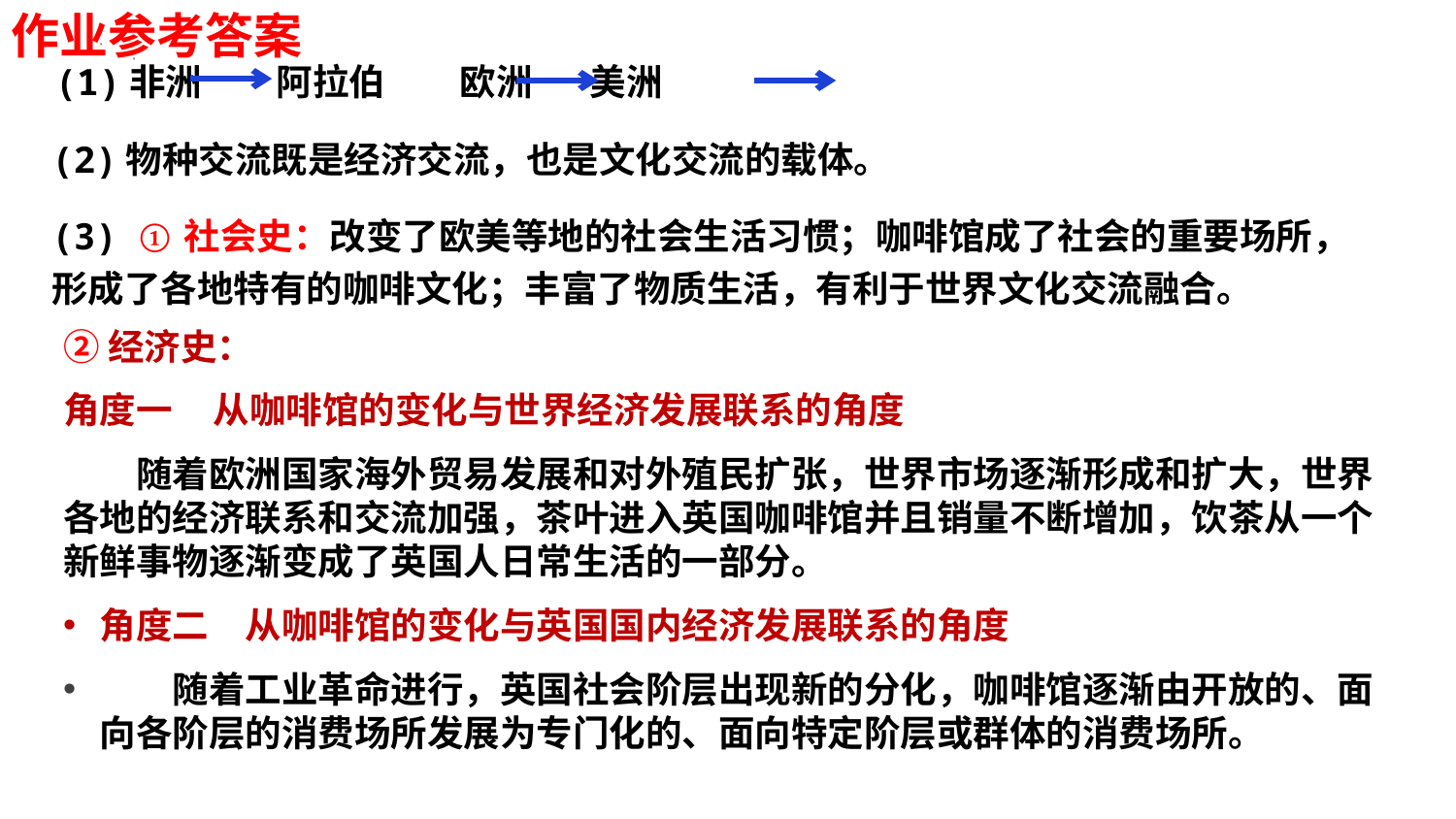

作业参考答案
(1)非洲         阿拉伯         欧洲       美洲
(2)物种交流既是经济交流，也是文化交流的载体。
(3) ①社会史：改变了欧美等地的社会生活习惯；咖啡馆成了社会的重要场所，形成了各地特有的咖啡文化；丰富了物质生活，有利于世界文化交流融合。
②经济史：
角度一     从咖啡馆的变化与世界经济发展联系的角度
　　随着欧洲国家海外贸易发展和对外殖民扩张，世界市场逐渐形成和扩大，世界各地的经济联系和交流加强，茶叶进入英国咖啡馆并且销量不断增加，饮茶从一个新鲜事物逐渐变成了英国人日常生活的一部分。
角度二　从咖啡馆的变化与英国国内经济发展联系的角度
　　随着工业革命进行，英国社会阶层出现新的分化，咖啡馆逐渐由开放的、面向各阶层的消费场所发展为专门化的、面向特定阶层或群体的消费场所。